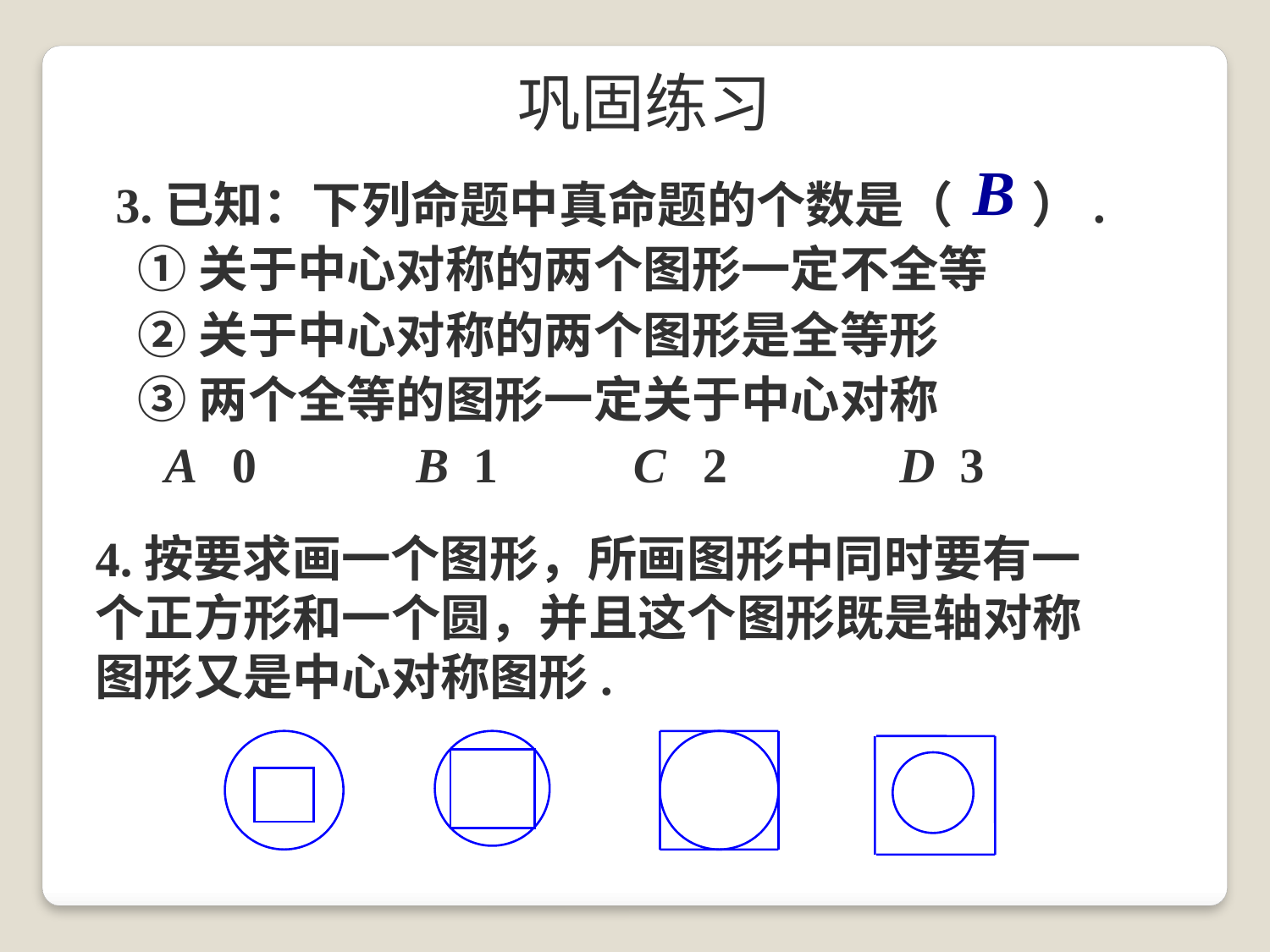

巩固练习
B
3.已知：下列命题中真命题的个数是（       ）.
  ①关于中心对称的两个图形一定不全等
  ②关于中心对称的两个图形是全等形
  ③两个全等的图形一定关于中心对称
    A   0             B  1           C   2              D  3
4.按要求画一个图形，所画图形中同时要有一个正方形和一个圆，并且这个图形既是轴对称图形又是中心对称图形.